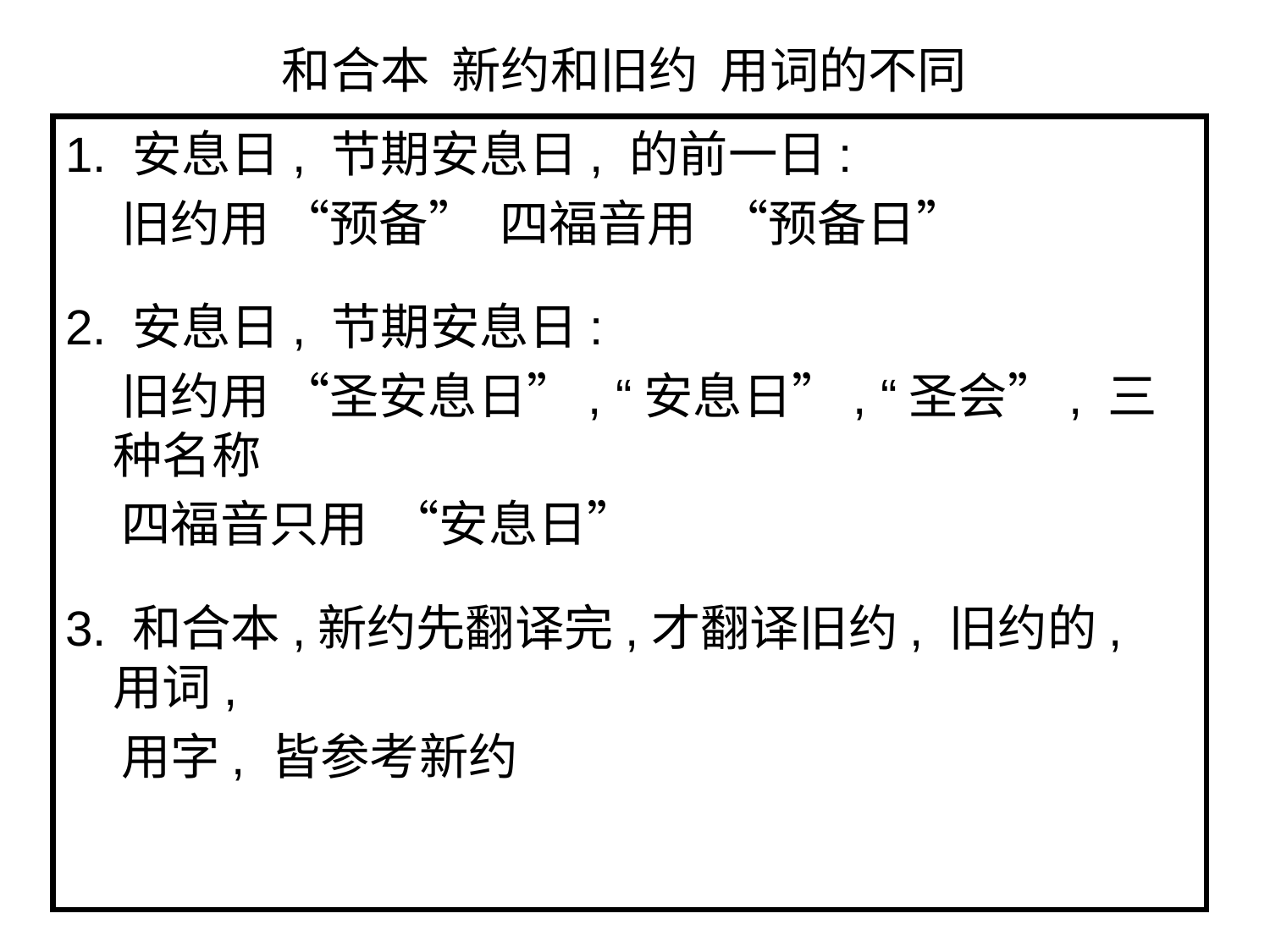

和合本  新约和旧约  用词的不同
1. 安息日, 节期安息日, 的前一日:
    旧约用 “预备”  四福音用  “预备日”

2. 安息日, 节期安息日:
    旧约用 “圣安息日”, “安息日”, “圣会”, 三种名称
    四福音只用  “安息日”

3. 和合本,新约先翻译完,才翻译旧约, 旧约的, 用词,
    用字, 皆参考新约